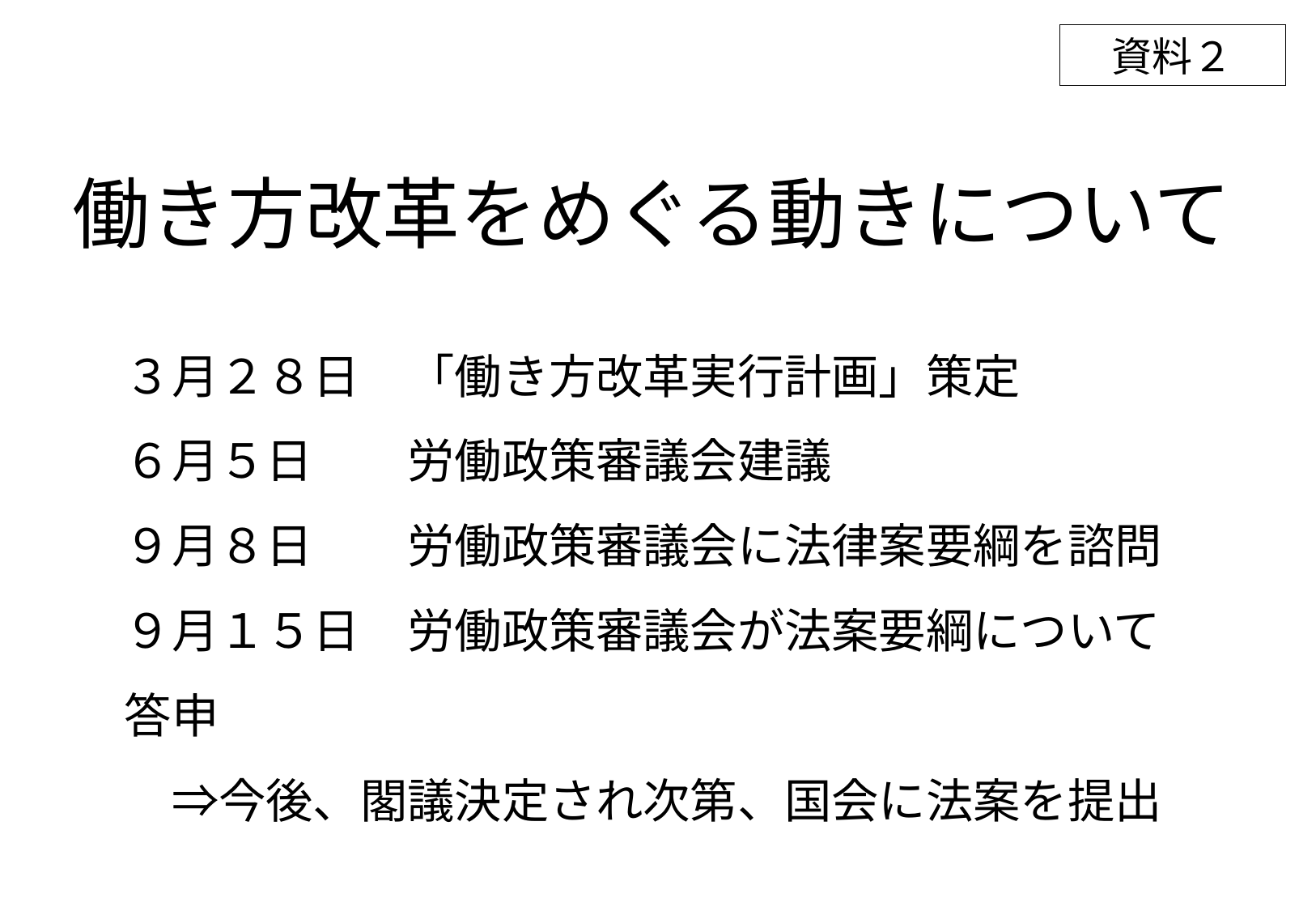

資料２
働き方改革をめぐる動きについて
３月２８日　「働き方改革実行計画」策定
６月５日　　労働政策審議会建議
９月８日　　労働政策審議会に法律案要綱を諮問
９月１５日　労働政策審議会が法案要綱について答申
　⇒今後、閣議決定され次第、国会に法案を提出